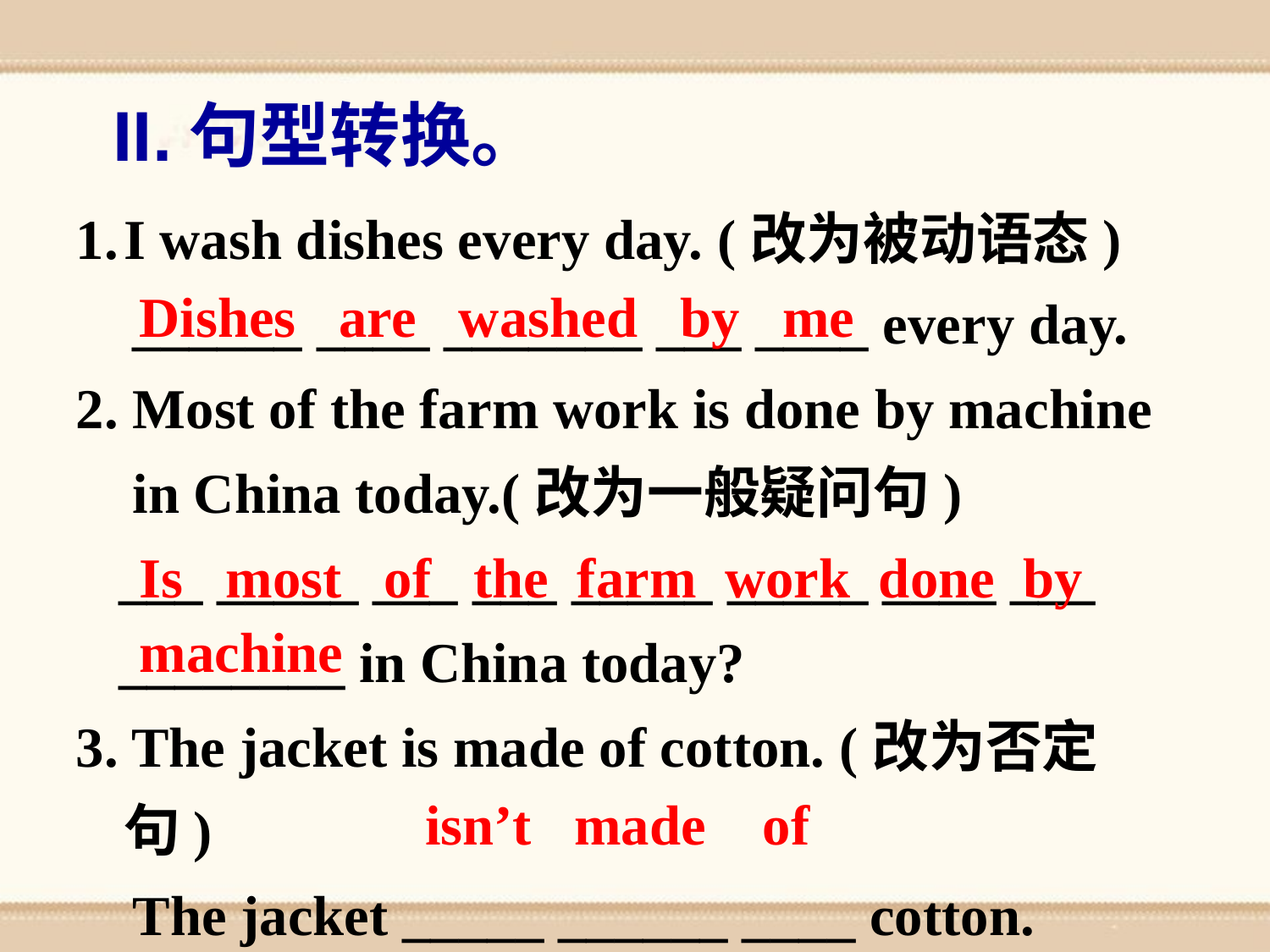

II.句型转换。
I wash dishes every day. (改为被动语态)
    ______ ____ _______ ___ ____ every day.
2. Most of the farm work is done by machine
    in China today.(改为一般疑问句)
   ___ _____ ___ ___ _____ _____ ____ ___
   ________ in China today?
3. The jacket is made of cotton. (改为否定句)
    The jacket _____ ______ ____ cotton.
Dishes   are   washed   by   me
Is   most   of   the  farm  work  done  by machine
isn’t   made    of